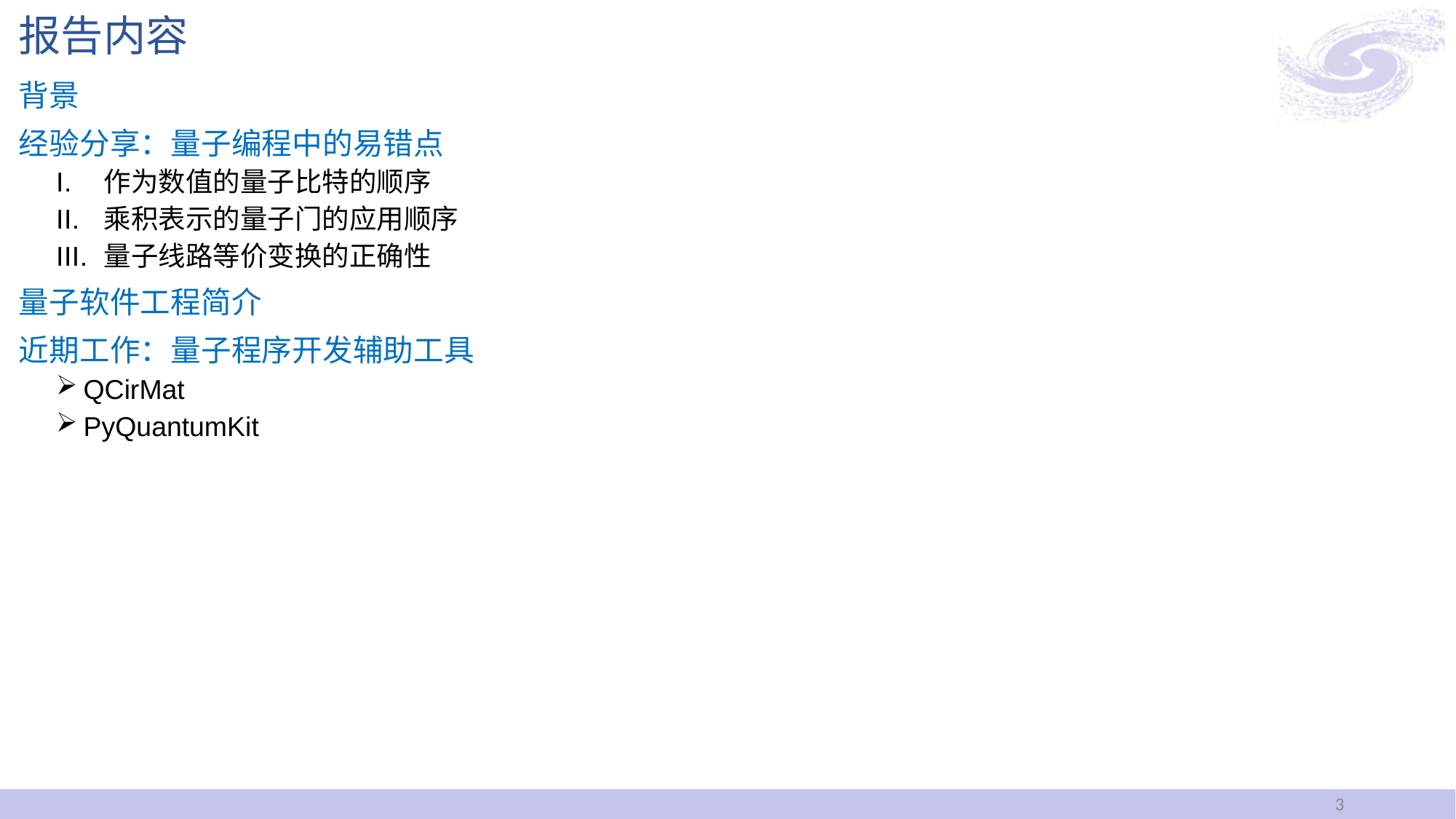

# 报告内容
背景
经验分享：量子编程中的易错点
作为数值的量子比特的顺序
乘积表示的量子门的应用顺序
量子线路等价变换的正确性
量子软件工程简介
近期工作：量子程序开发辅助工具
QCirMat
PyQuantumKit

3